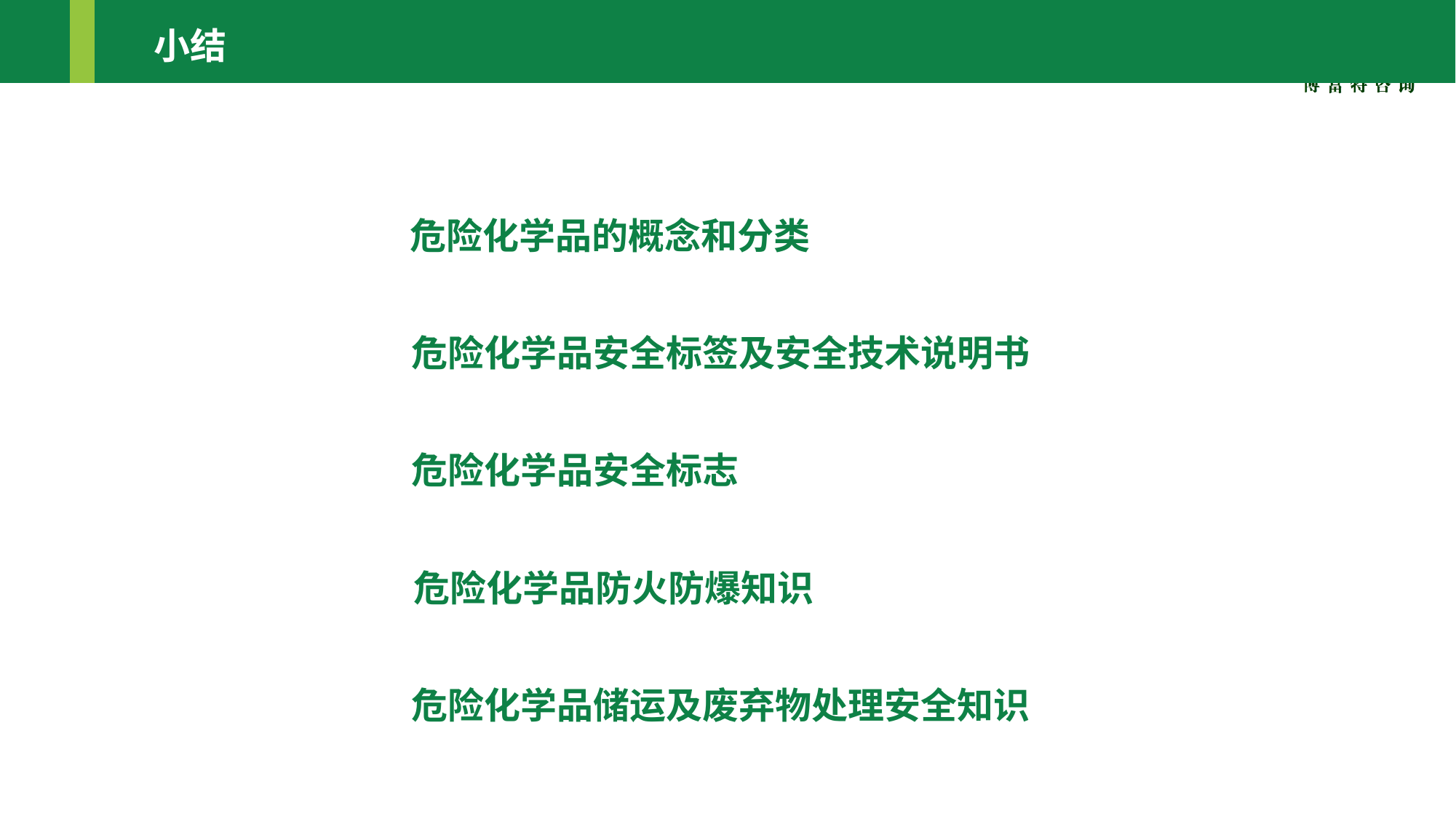

小结
危险化学品的概念和分类
危险化学品安全标签及安全技术说明书
危险化学品安全标志
危险化学品防火防爆知识
危险化学品储运及废弃物处理安全知识